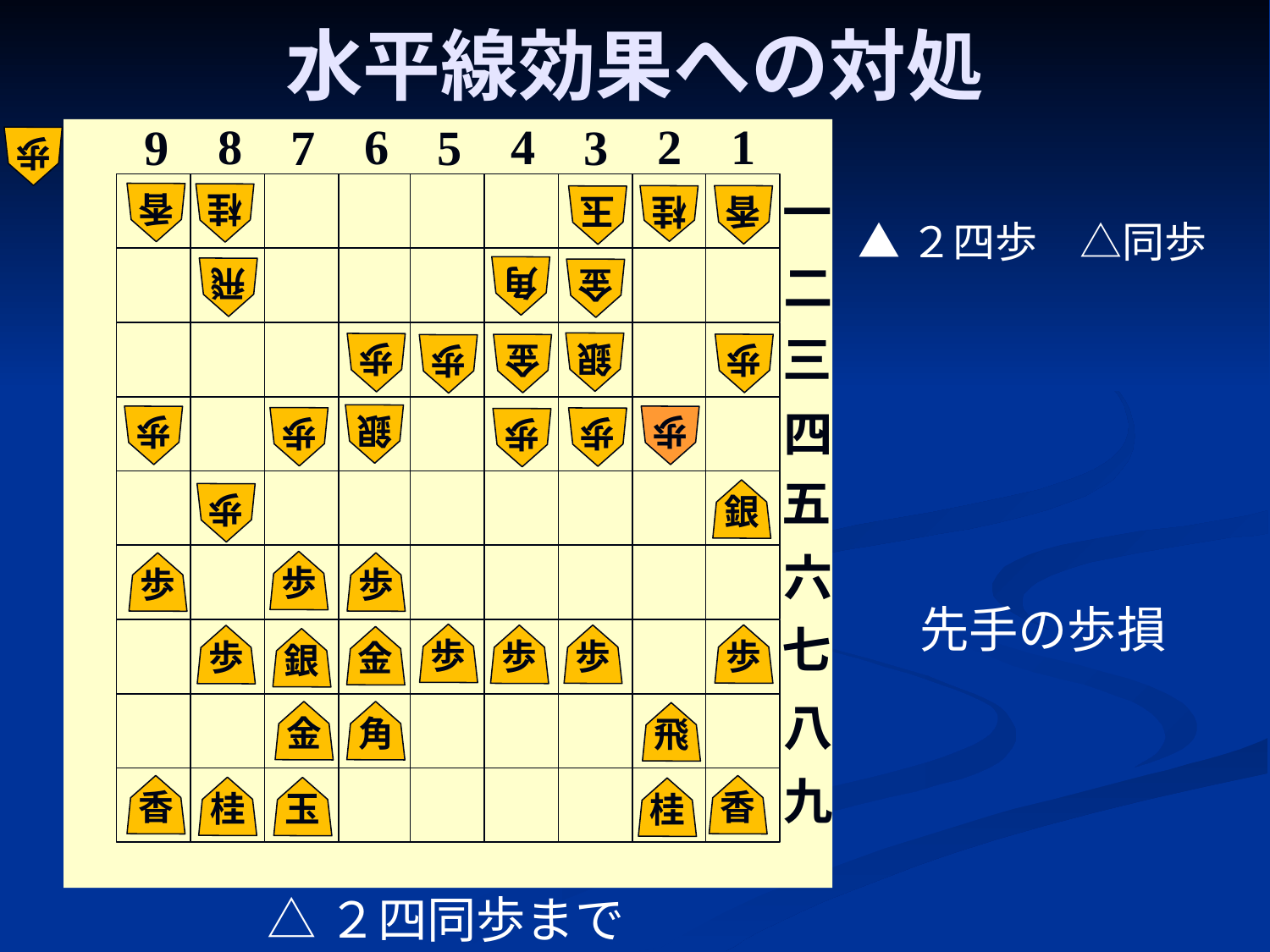

# 水平線効果への対処
6
2
1
8
4
7
3
9
5

一

二
三

四
五

六

七

八

九

歩
香
桂
香
桂
玉
▲２四歩　△同歩
角
飛
金
銀
歩
歩
金
歩
銀
歩
歩
歩
歩
歩
銀
歩
歩
歩
歩
先手の歩損
歩
歩
歩
歩
歩
金
銀
金
角
飛
香
香
桂
玉
桂
△２四同歩まで